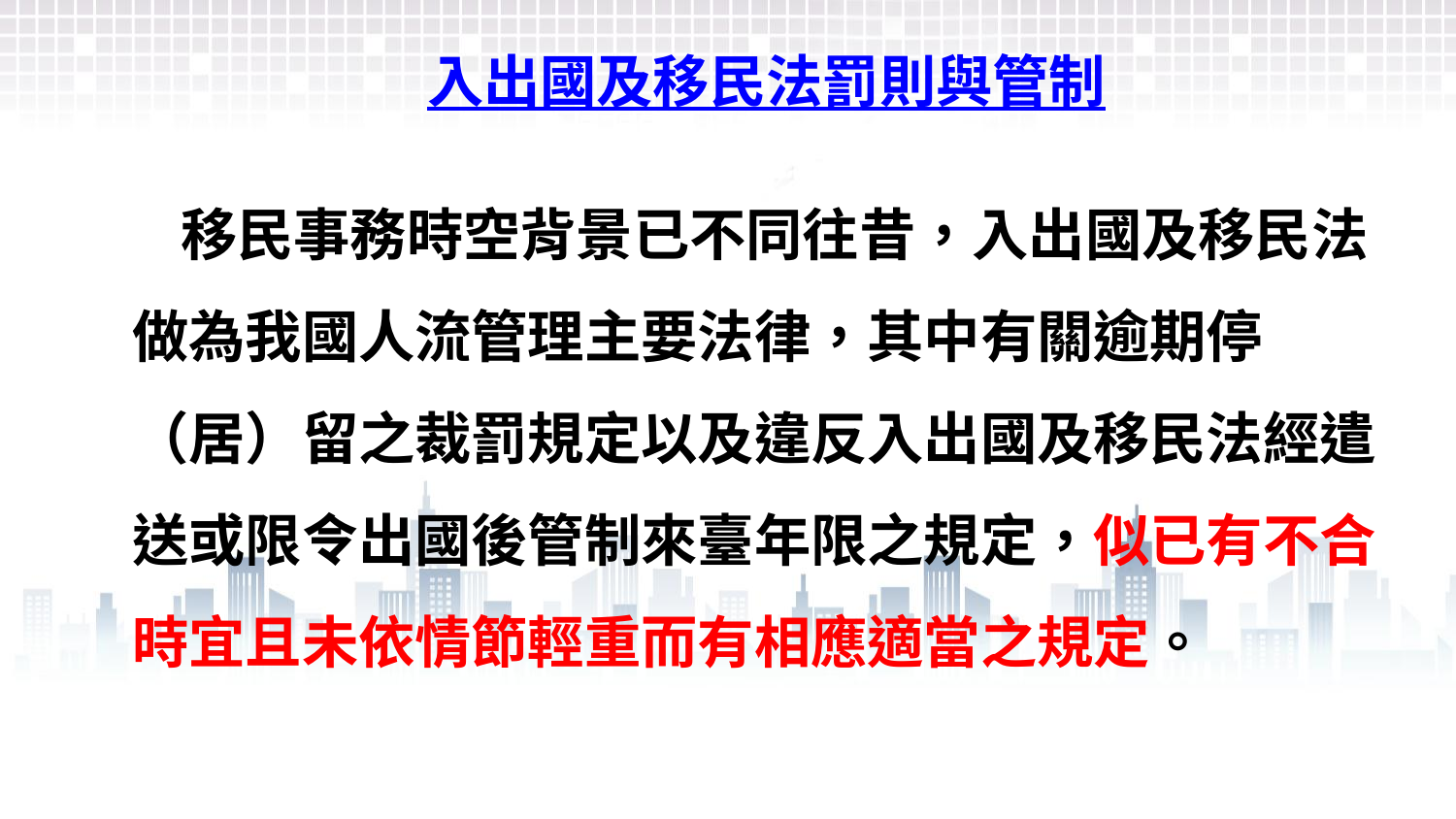

入出國及移民法罰則與管制
移民事務時空背景已不同往昔，入出國及移民法做為我國人流管理主要法律，其中有關逾期停（居）留之裁罰規定以及違反入出國及移民法經遣送或限令出國後管制來臺年限之規定，似已有不合時宜且未依情節輕重而有相應適當之規定。